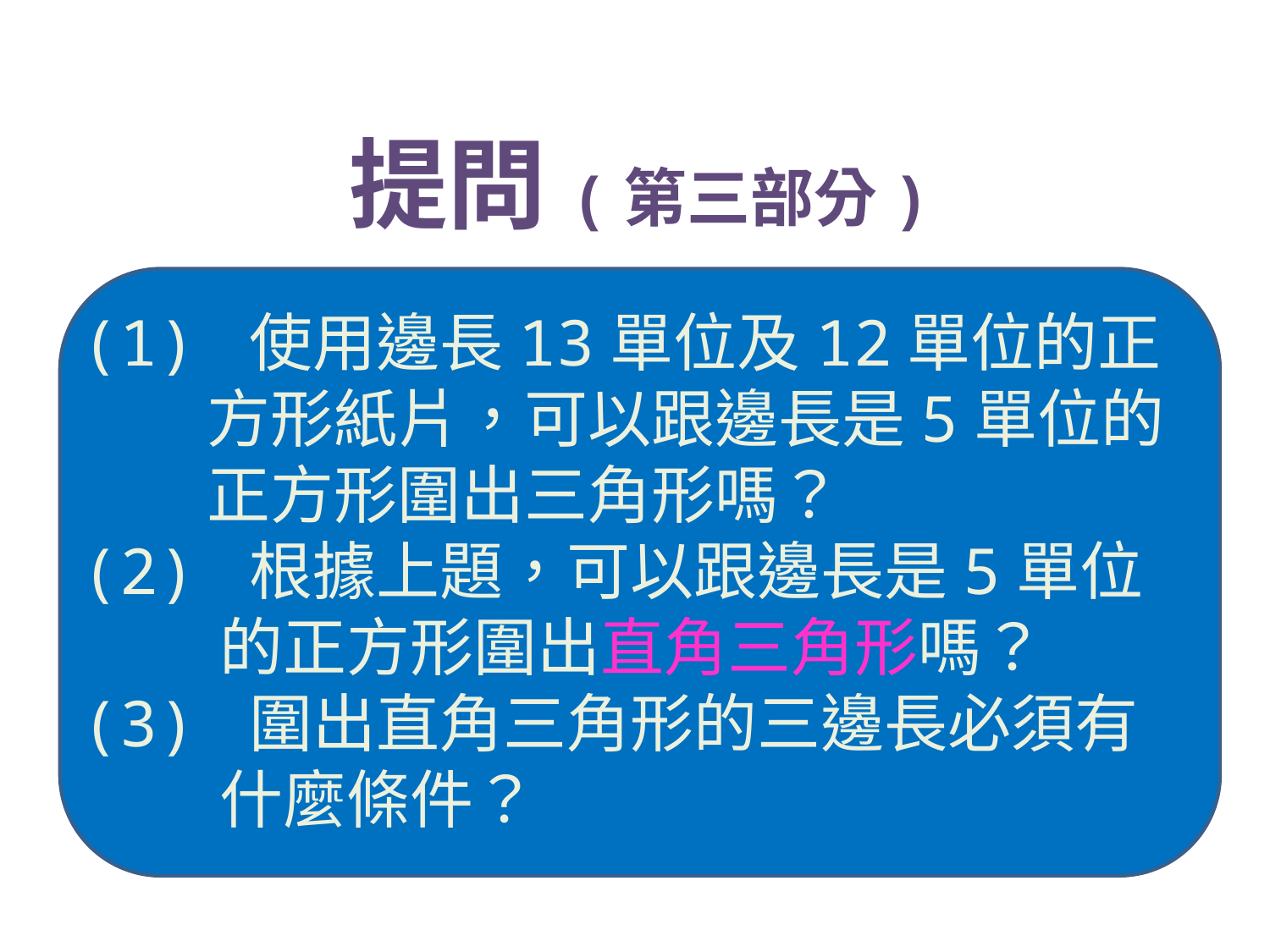

提問(第三部分)

(1) 使用邊長13單位及12單位的正方形紙片，可以跟邊長是5單位的正方形圍出三角形嗎？
(2) 根據上題，可以跟邊長是5單位的正方形圍出直角三角形嗎？
(3) 圍出直角三角形的三邊長必須有什麼條件？